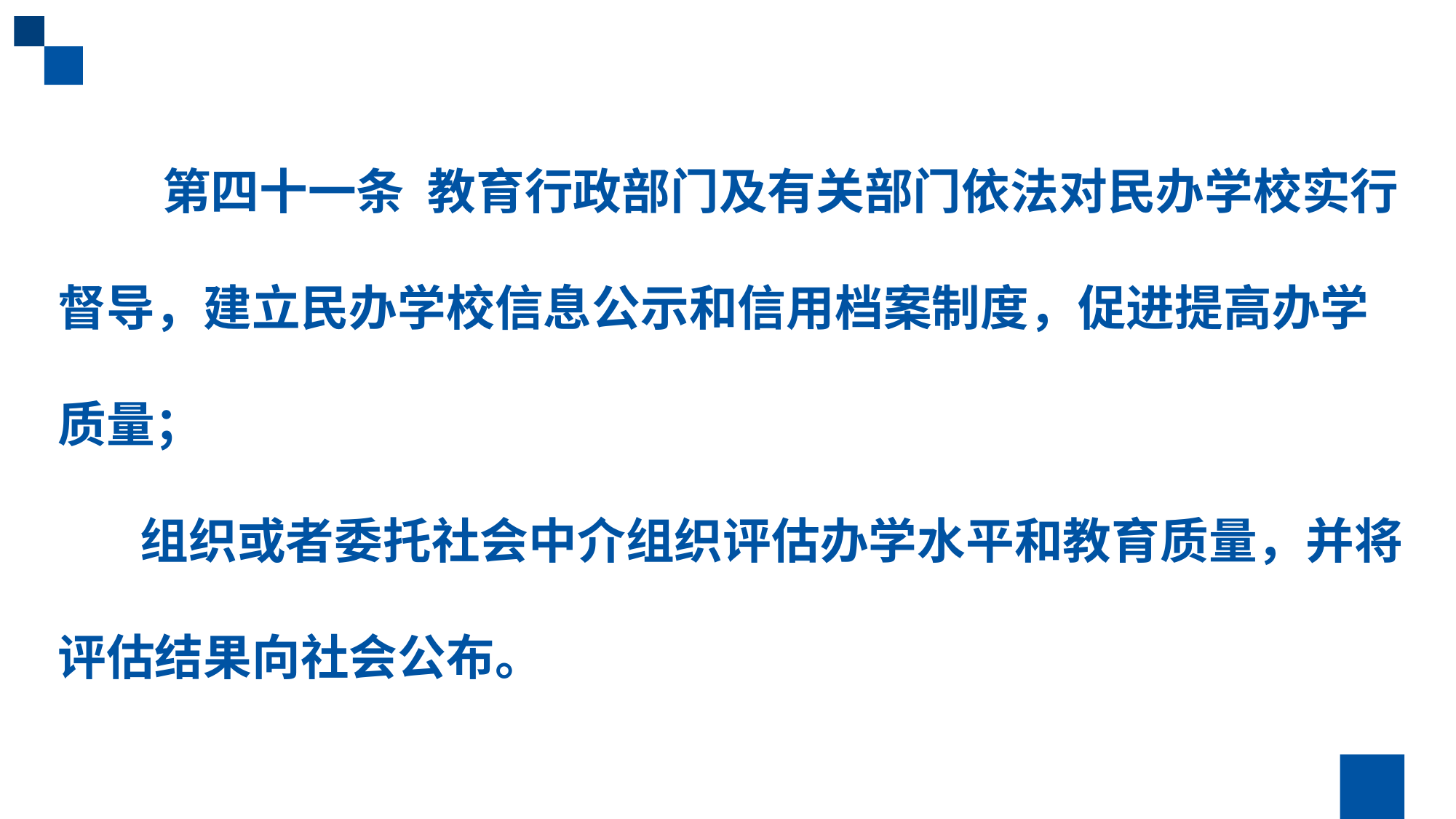

第四十一条  教育行政部门及有关部门依法对民办学校实行督导，建立民办学校信息公示和信用档案制度，促进提高办学质量；
  组织或者委托社会中介组织评估办学水平和教育质量，并将评估结果向社会公布。

33